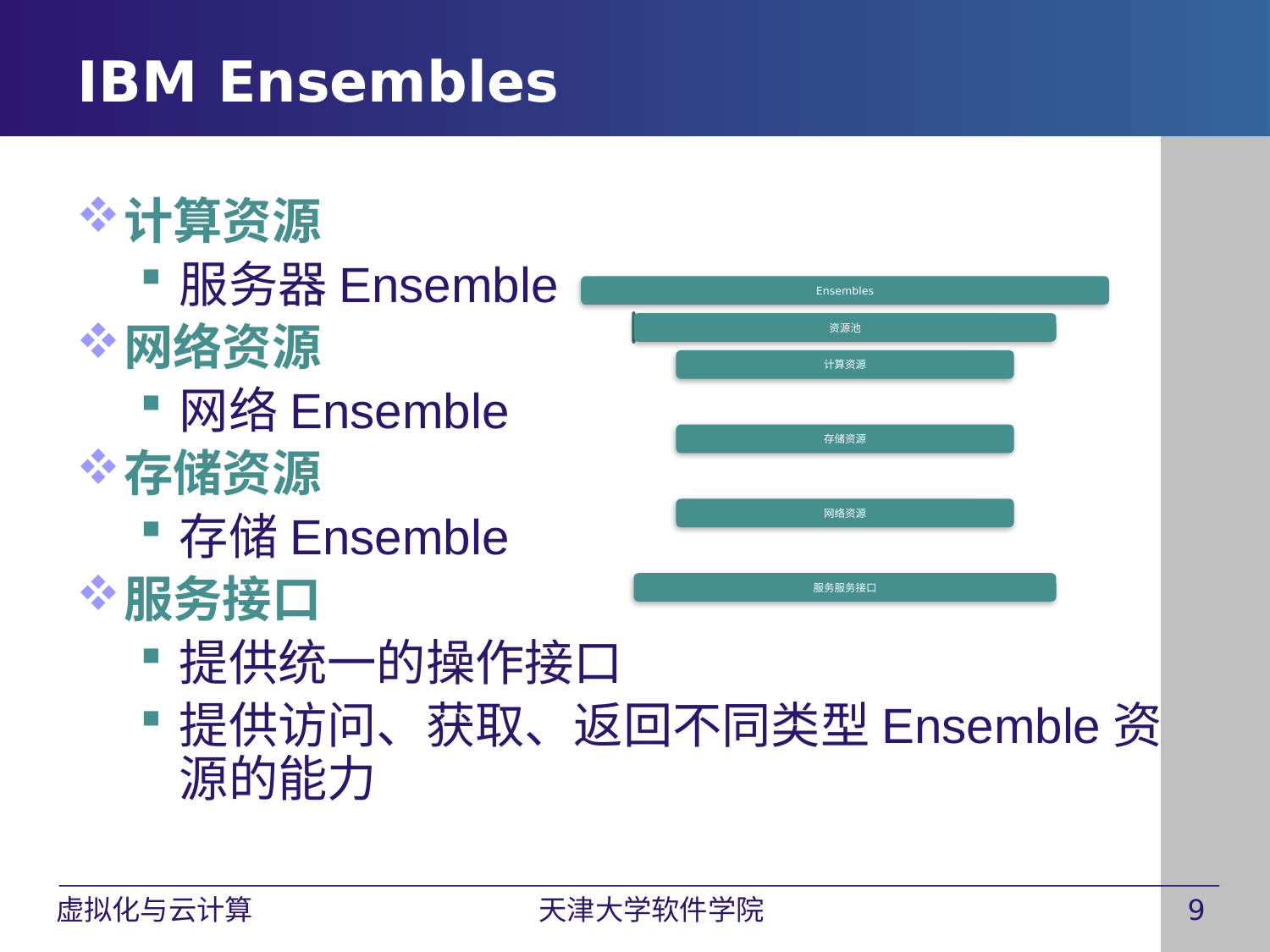

# IBM Ensembles
计算资源
服务器Ensemble
网络资源
网络Ensemble
存储资源
存储Ensemble
服务接口
提供统一的操作接口
提供访问、获取、返回不同类型Ensemble资源的能力
Ensembles
资源池
计算资源
存储资源
服务服务接口
网络资源